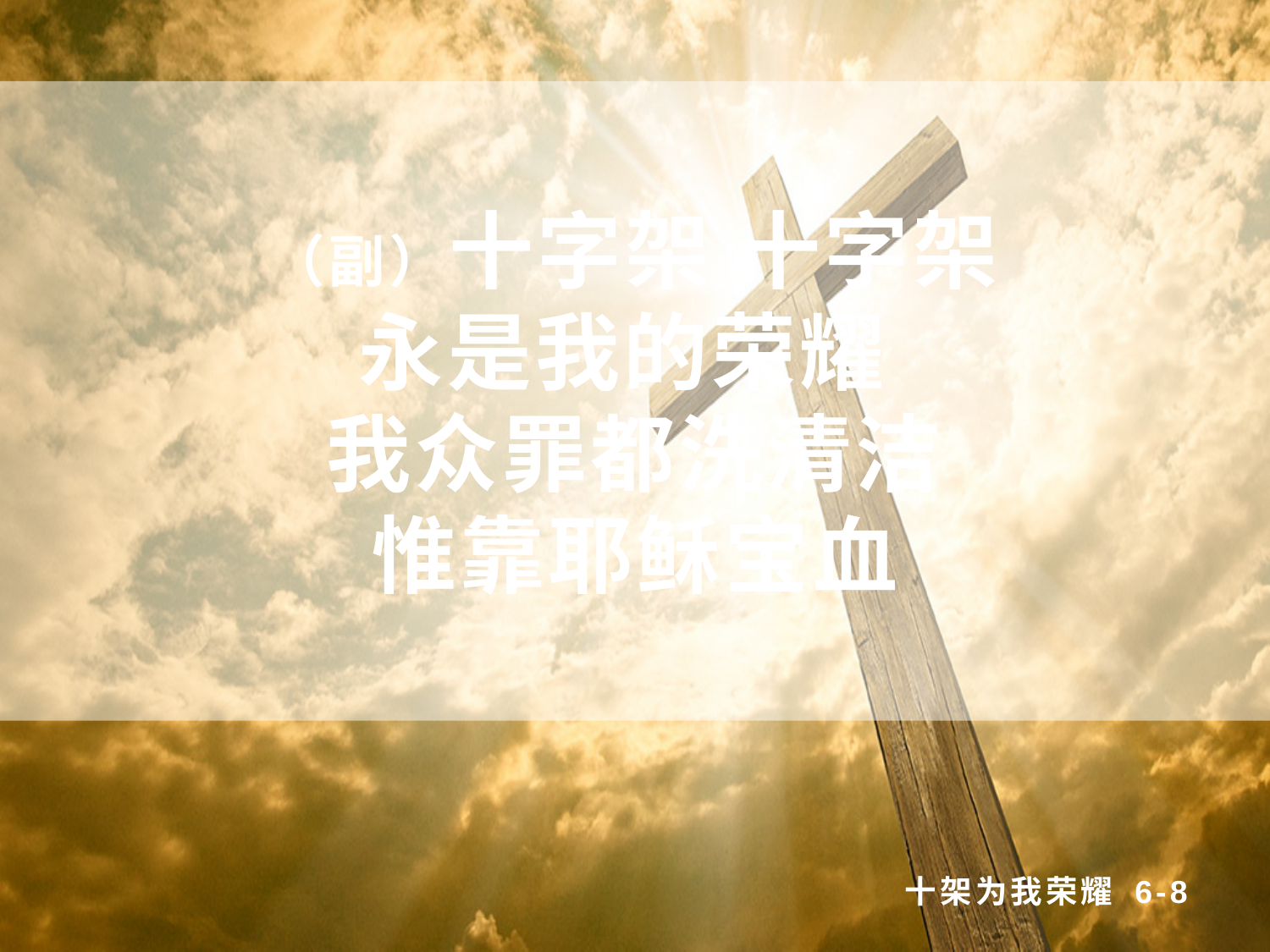

# （副）十字架 十字架 永是我的荣耀 我众罪都洗清洁 惟靠耶稣宝血
十架为我荣耀 6-8